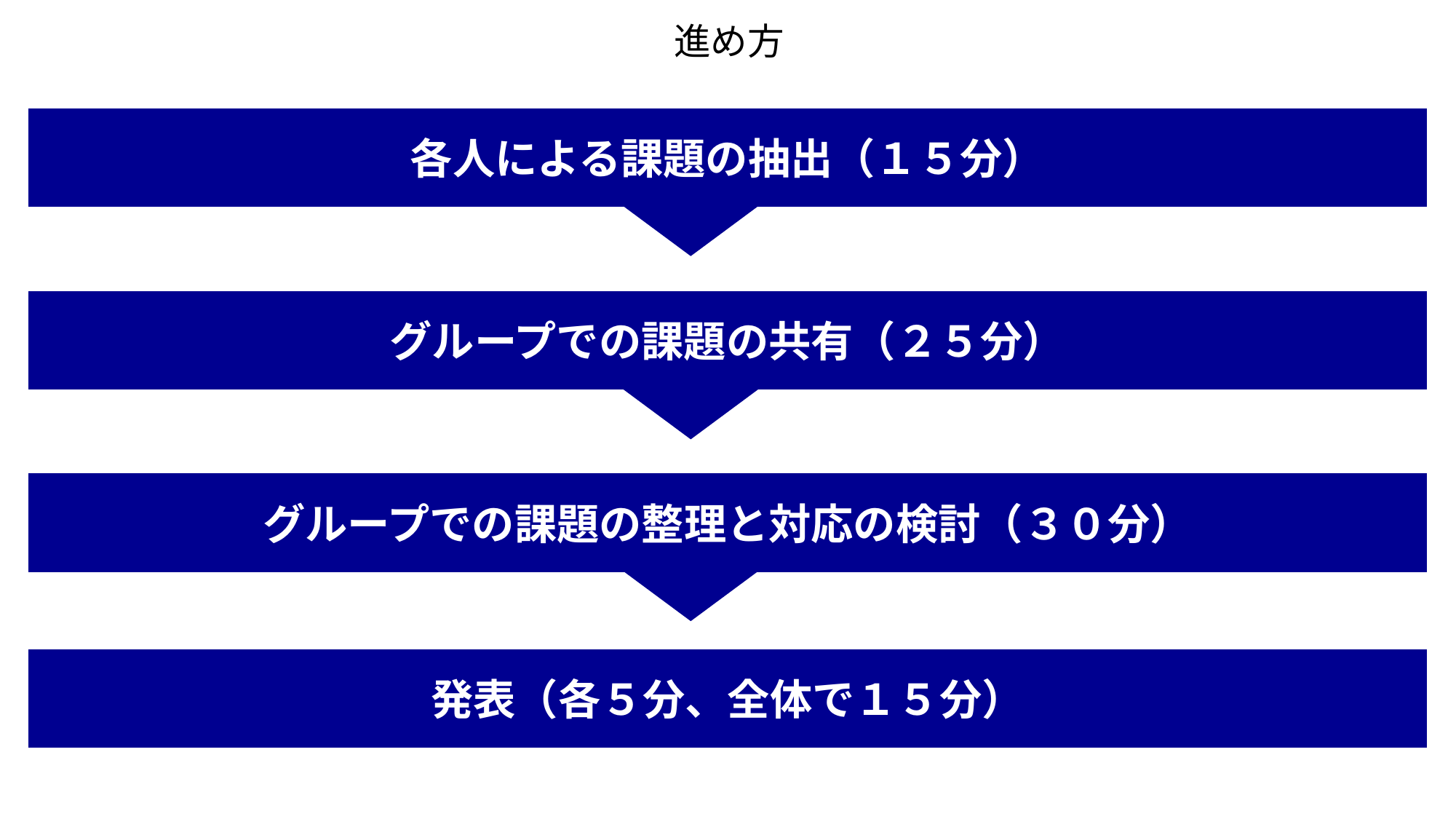

# 進め方
各人による課題の抽出（１５分）

グループでの課題の共有（２５分）

グループでの課題の整理と対応の検討（３０分）

発表（各５分、全体で１５分）